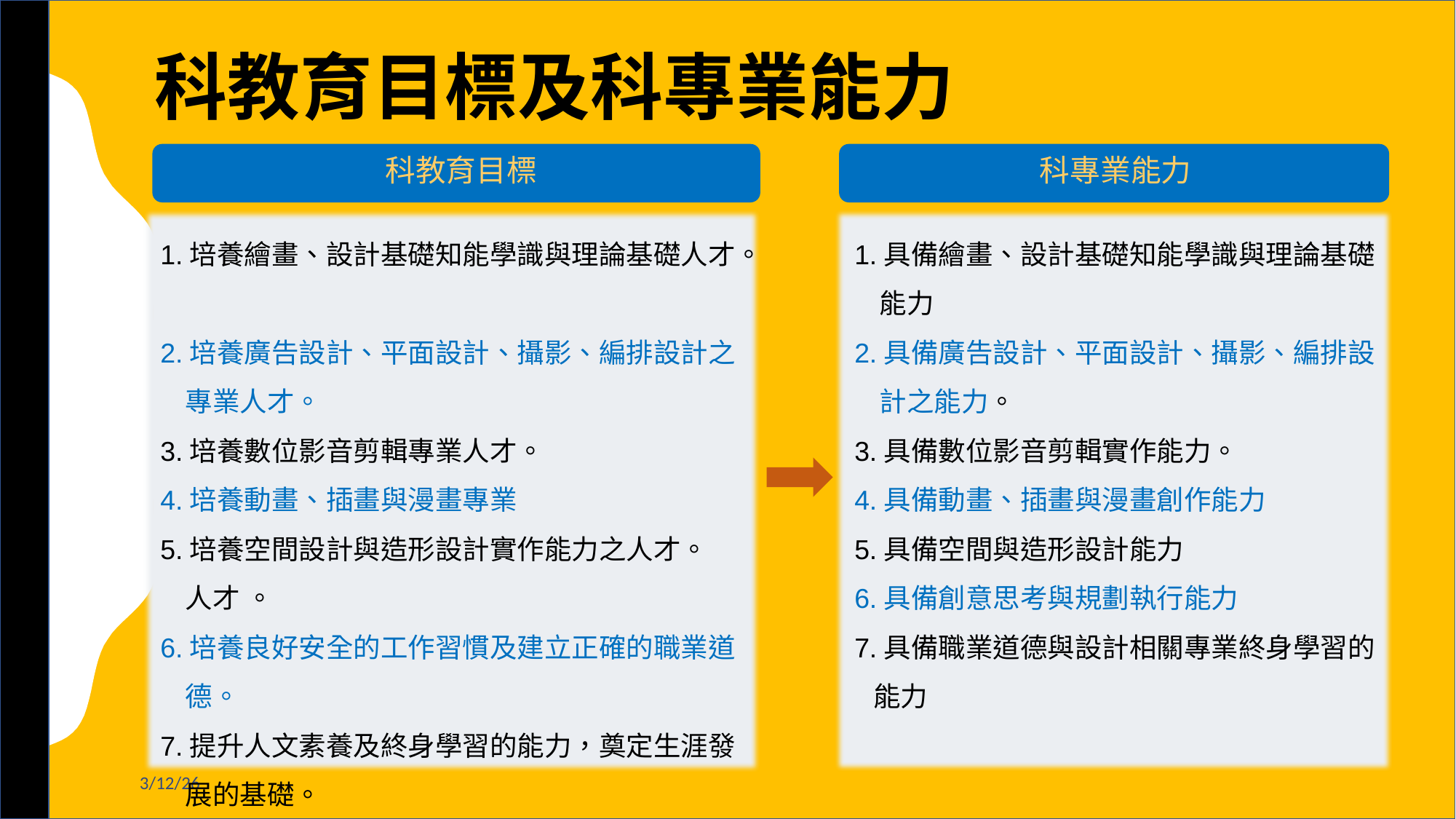

科教育目標及科專業能力

科教育目標
科專業能力

1.培養繪畫、設計基礎知能學識與理論基礎人才。
2.培養廣告設計、平面設計、攝影、編排設計之
   專業人才。
3.培養數位影音剪輯專業人才。
4.培養動畫、插畫與漫畫專業
5.培養空間設計與造形設計實作能力之人才。
   人才 。
6.培養良好安全的工作習慣及建立正確的職業道
   德。
7.提升人文素養及終身學習的能力，奠定生涯發
   展的基礎。
1.具備繪畫、設計基礎知能學識與理論基礎
   能力
2.具備廣告設計、平面設計、攝影、編排設
   計之能力。
3.具備數位影音剪輯實作能力。
4.具備動畫、插畫與漫畫創作能力
5.具備空間與造形設計能力
6.具備創意思考與規劃執行能力
7.具備職業道德與設計相關專業終身學習的
  能力

3/12/26